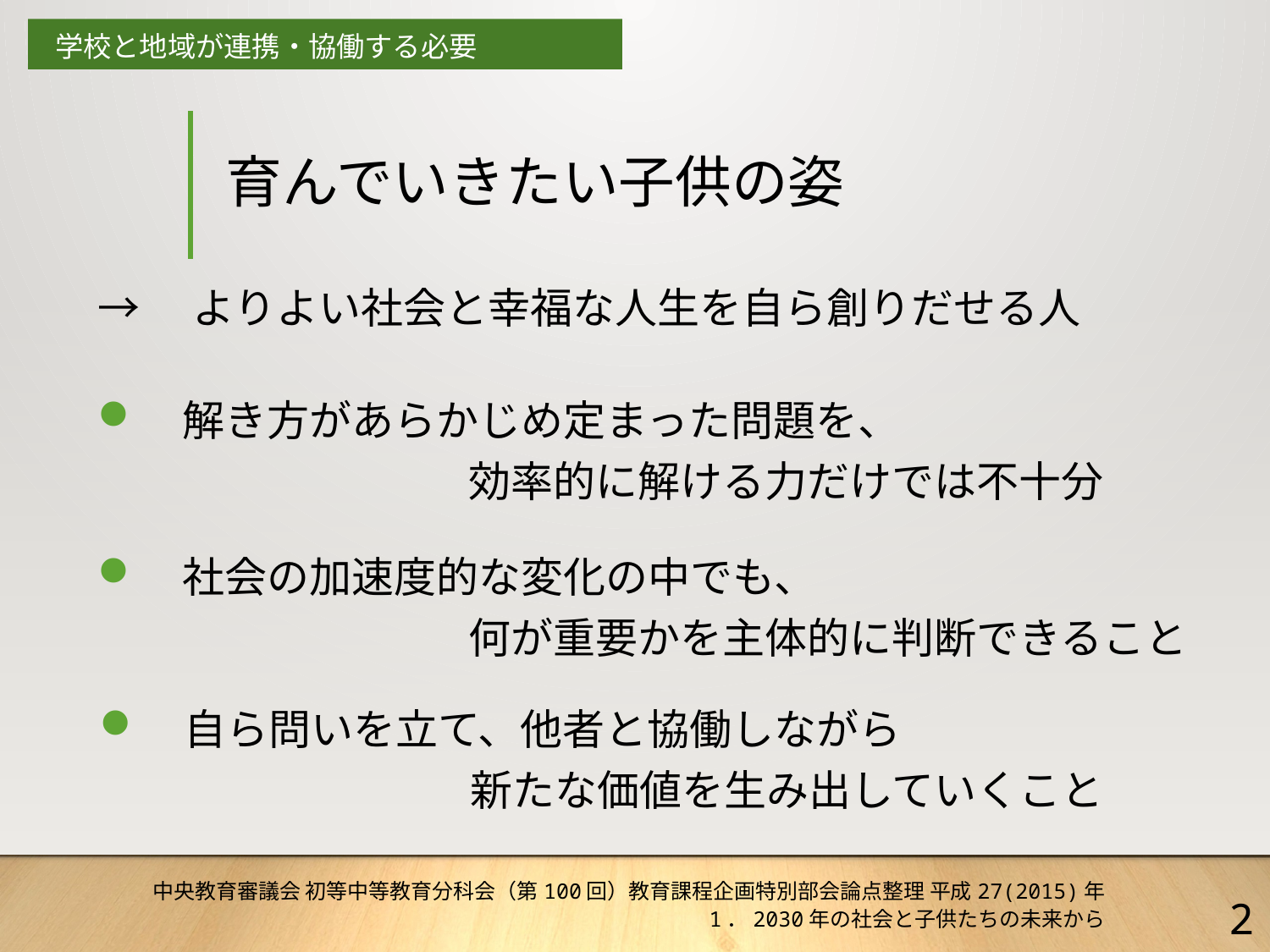

学校と地域が連携・協働する必要
# 育んでいきたい子供の姿
→　よりよい社会と幸福な人生を自ら創りだせる人
　解き方があらかじめ定まった問題を、
　　　　　　　　効率的に解ける力だけでは不十分
　社会の加速度的な変化の中でも、
　　　　　　　　何が重要かを主体的に判断できること
　自ら問いを立て、他者と協働しながら
　　　　　　　　新たな価値を生み出していくこと
 中央教育審議会 初等中等教育分科会（第100回）教育課程企画特別部会論点整理 平成27(2015)年
　 1．2030年の社会と子供たちの未来から
2